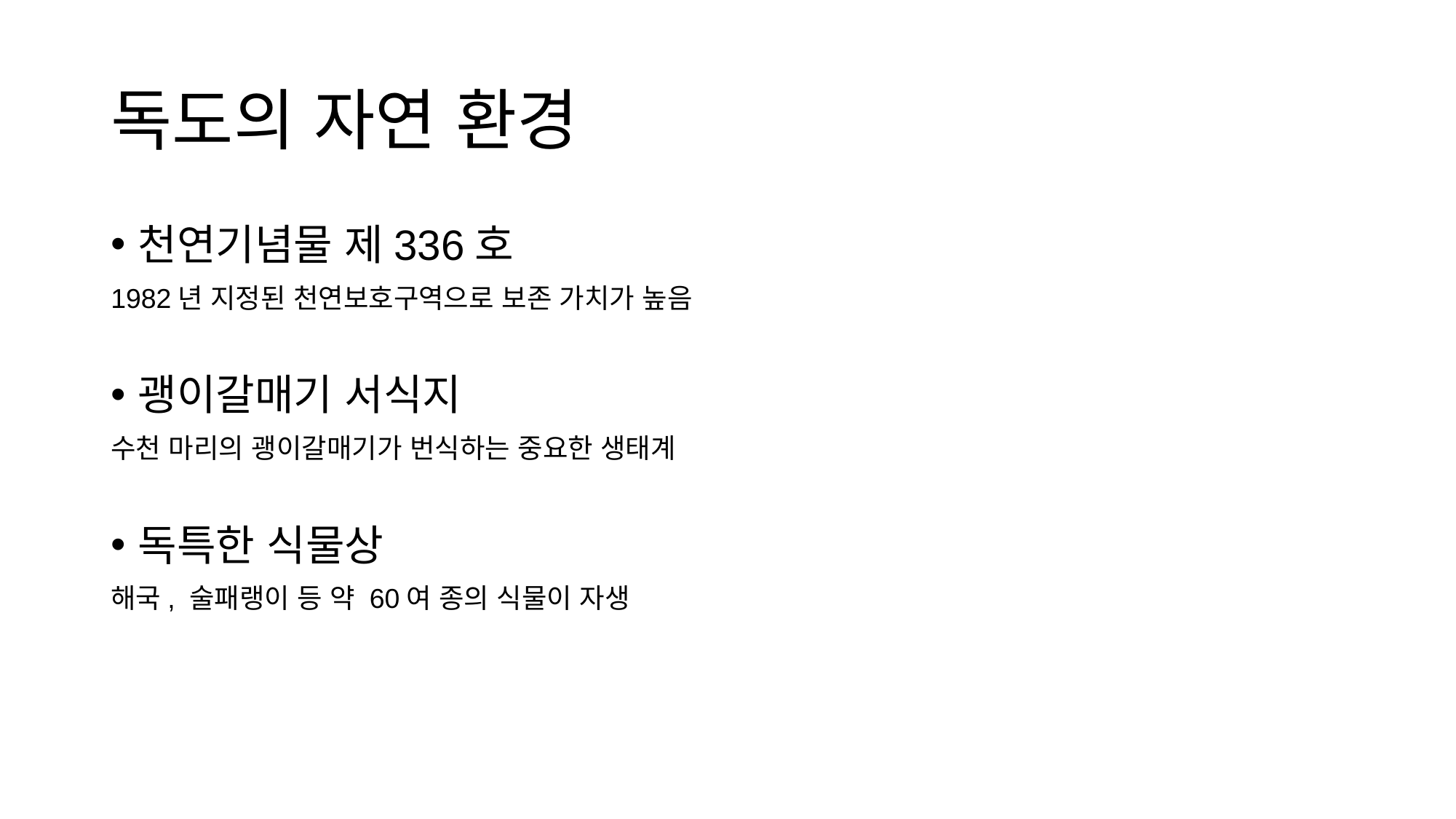

# 독도의 자연 환경
천연기념물 제336호
1982년 지정된 천연보호구역으로 보존 가치가 높음

괭이갈매기 서식지
수천 마리의 괭이갈매기가 번식하는 중요한 생태계

독특한 식물상
해국, 술패랭이 등 약 60여 종의 식물이 자생